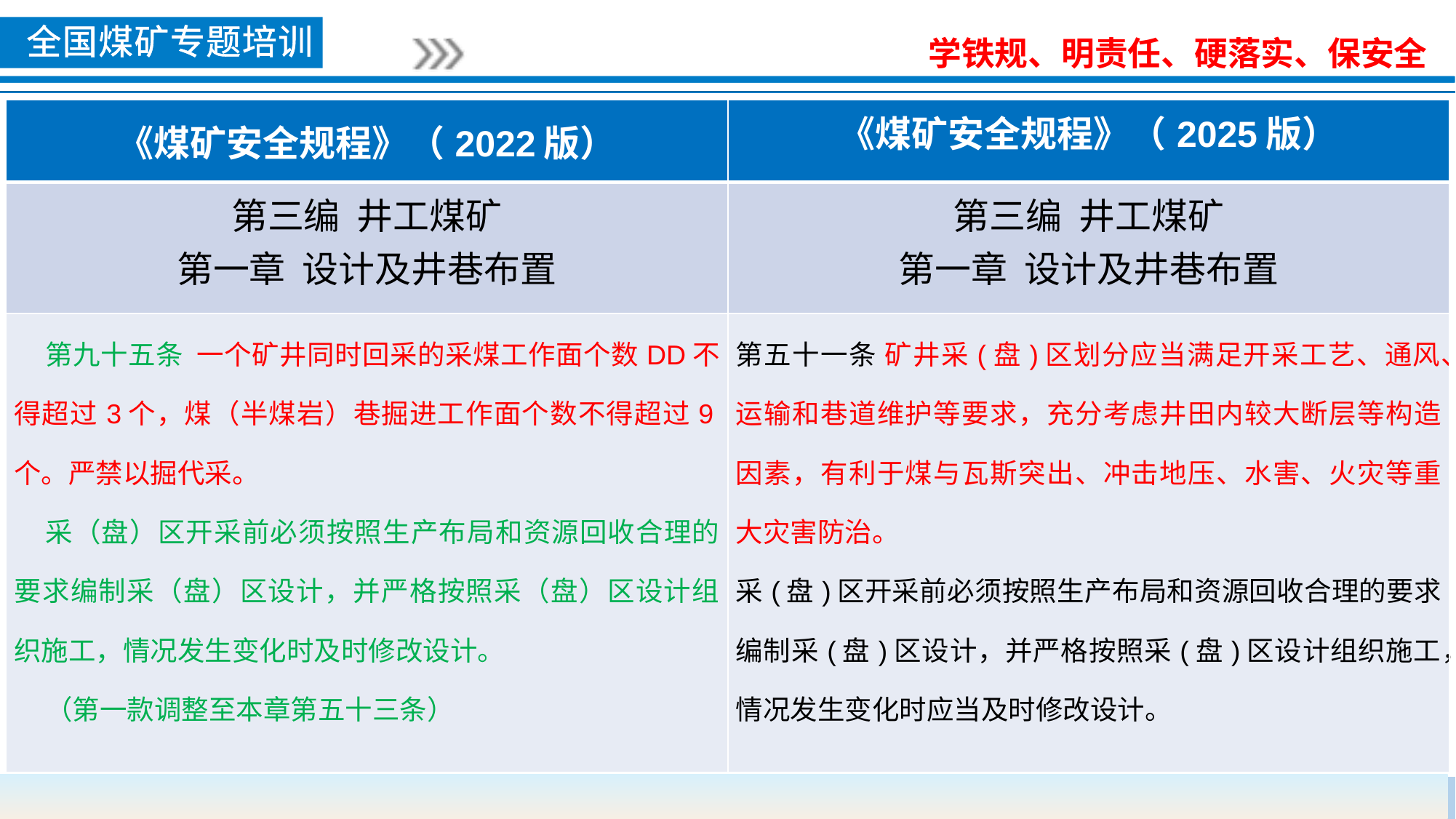

| 《煤矿安全规程》（2022版） | 《煤矿安全规程》（2025版） |
| --- | --- |
| 第三编 井工煤矿 第一章 设计及井巷布置 | 第三编 井工煤矿 第一章 设计及井巷布置 |
| 第九十五条 一个矿井同时回采的采煤工作面个数DD不得超过3个，煤（半煤岩）巷掘进工作面个数不得超过9个。严禁以掘代采。 采（盘）区开采前必须按照生产布局和资源回收合理的要求编制采（盘）区设计，并严格按照采（盘）区设计组织施工，情况发生变化时及时修改设计。 （第一款调整至本章第五十三条） | 第五十一条 矿井采(盘)区划分应当满足开采工艺、通风、运输和巷道维护等要求，充分考虑井田内较大断层等构造因素，有利于煤与瓦斯突出、冲击地压、水害、火灾等重大灾害防治。 采(盘)区开采前必须按照生产布局和资源回收合理的要求编制采(盘)区设计，并严格按照采(盘)区设计组织施工，情况发生变化时应当及时修改设计。 |